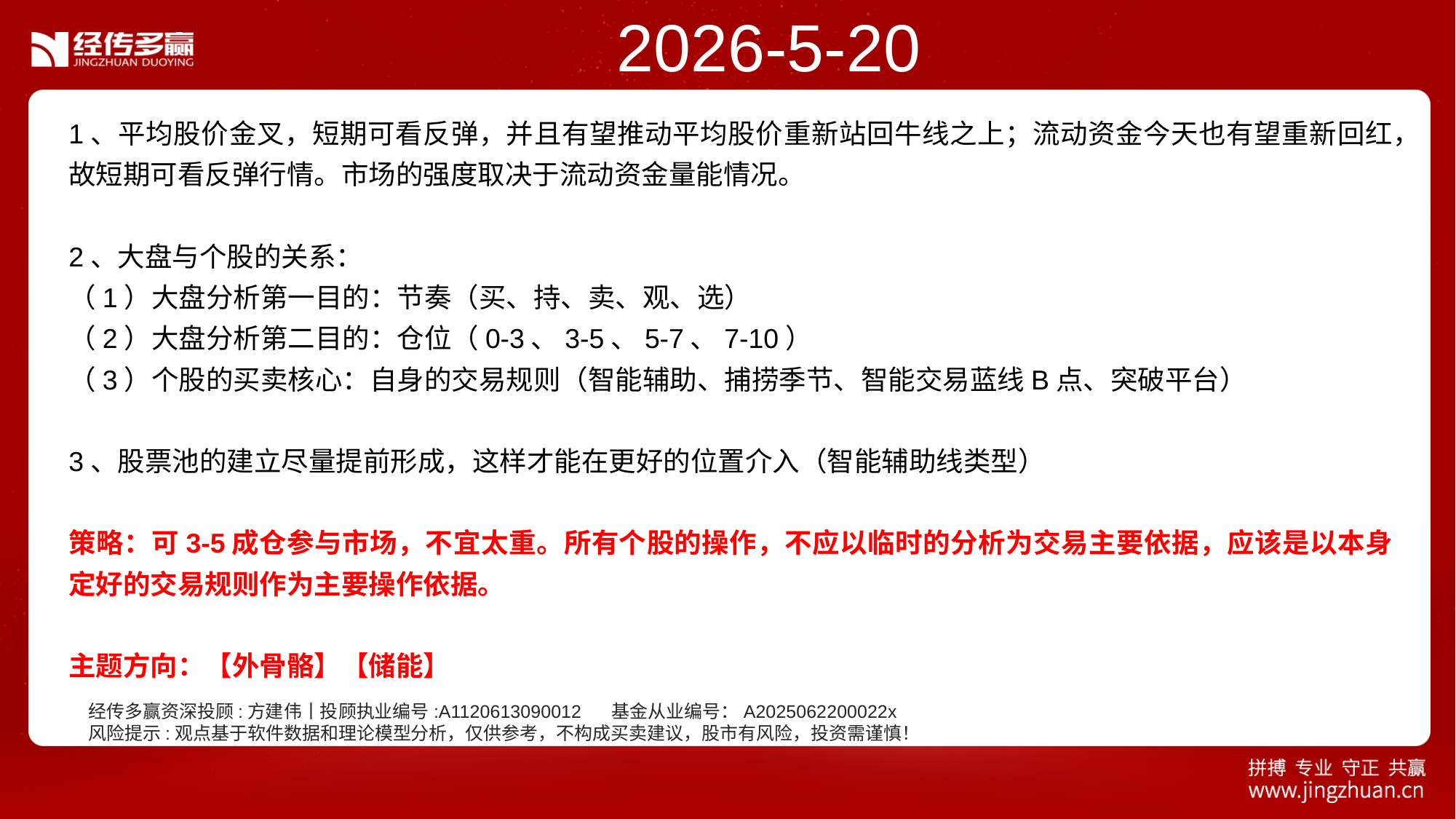

2026-5-20
1、平均股价金叉，短期可看反弹，并且有望推动平均股价重新站回牛线之上；流动资金今天也有望重新回红，故短期可看反弹行情。市场的强度取决于流动资金量能情况。

2、大盘与个股的关系：
（1）大盘分析第一目的：节奏（买、持、卖、观、选）
（2）大盘分析第二目的：仓位（0-3、3-5、5-7、7-10）
（3）个股的买卖核心：自身的交易规则（智能辅助、捕捞季节、智能交易蓝线B点、突破平台）

3、股票池的建立尽量提前形成，这样才能在更好的位置介入（智能辅助线类型）

策略：可3-5成仓参与市场，不宜太重。所有个股的操作，不应以临时的分析为交易主要依据，应该是以本身定好的交易规则作为主要操作依据。

主题方向：【外骨骼】【储能】